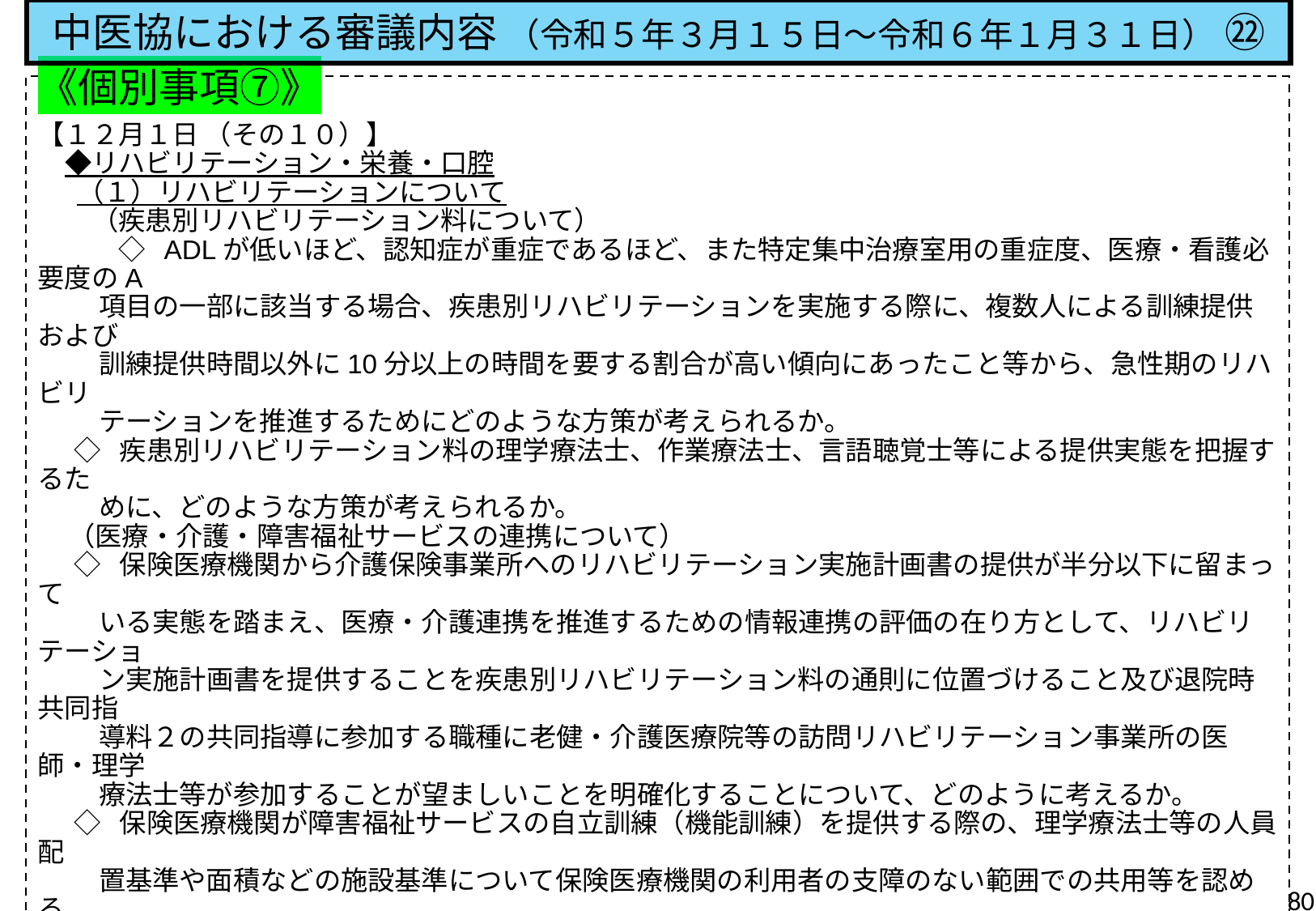

中医協における審議内容 （令和５年３月１５日～令和６年１月３１日） ㉒
《個別事項⑦》
【１２月１日 （その１０）】
　◆リハビリテーション・栄養・口腔
 　（１）リハビリテーションについて
　　（疾患別リハビリテーション料について）
　　　◇  ADLが低いほど、認知症が重症であるほど、また特定集中治療室用の重症度、医療・看護必要度のA
         項目の一部に該当する場合、疾患別リハビリテーションを実施する際に、複数人による訓練提供および
         訓練提供時間以外に10分以上の時間を要する割合が高い傾向にあったこと等から、急性期のリハビリ
         テーションを推進するためにどのような方策が考えられるか。
      ◇  疾患別リハビリテーション料の理学療法士、作業療法士、言語聴覚士等による提供実態を把握するた
         めに、どのような方策が考えられるか。
    （医療・介護・障害福祉サービスの連携について）
      ◇  保険医療機関から介護保険事業所へのリハビリテーション実施計画書の提供が半分以下に留まって
         いる実態を踏まえ、医療・介護連携を推進するための情報連携の評価の在り方として、リハビリテーショ
         ン実施計画書を提供することを疾患別リハビリテーション料の通則に位置づけること及び退院時共同指
         導料２の共同指導に参加する職種に老健・介護医療院等の訪問リハビリテーション事業所の医師・理学
         療法士等が参加することが望ましいことを明確化することについて、どのように考えるか。
      ◇  保険医療機関が障害福祉サービスの自立訓練（機能訓練）を提供する際の、理学療法士等の人員配
         置基準や面積などの施設基準について保険医療機関の利用者の支障のない範囲での共用等を認める
         ことをどのように考えるか。
    （がん患者に対するリハビリテーションについて）
      ◇  がん患者に対する術前の呼吸リハビリテーションの有効性を踏まえて、術前の呼吸器リハビリテーショ
         ン料の対象となる疾患を明確にすることについて、どのように考えるか。
80